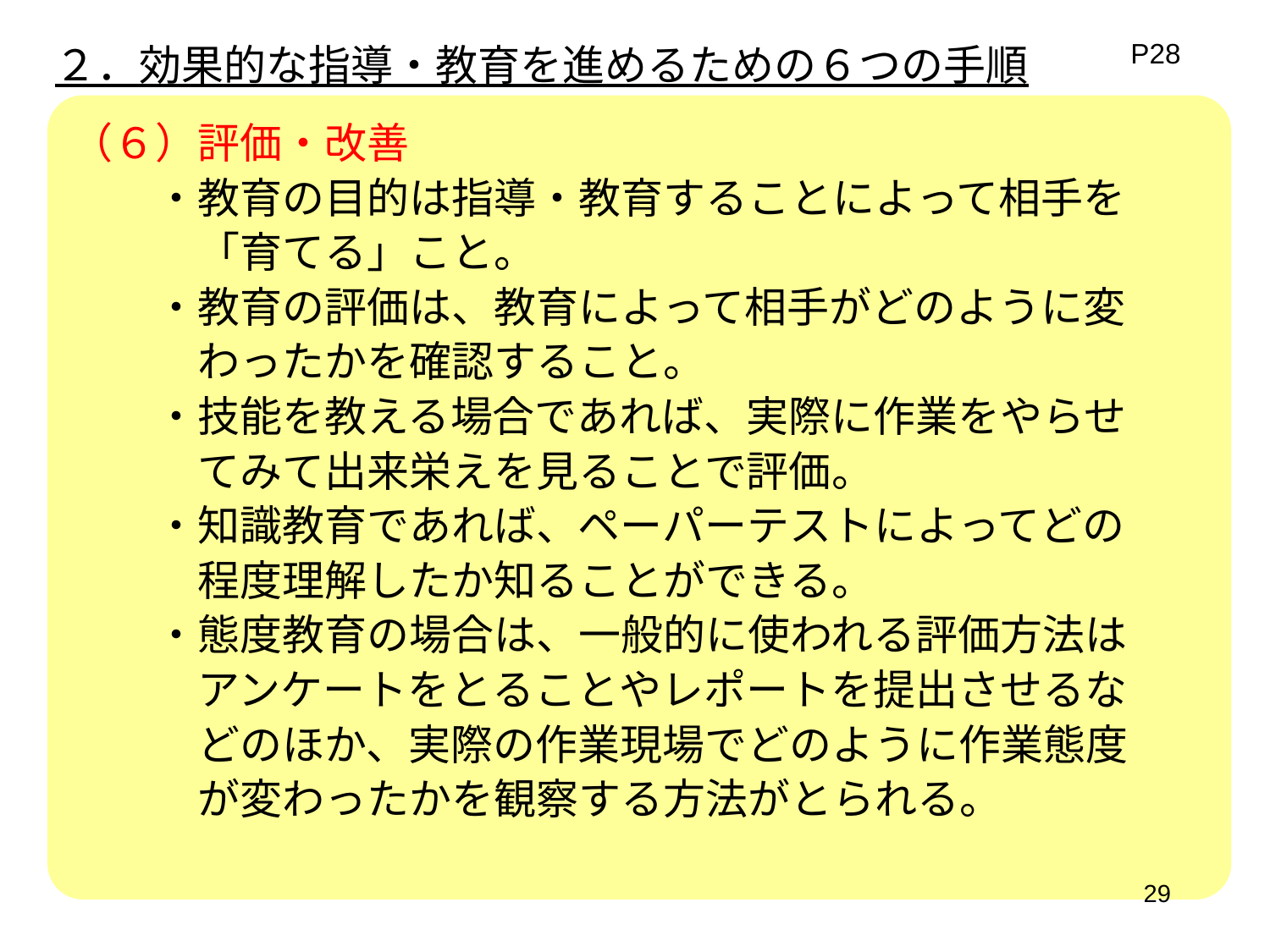

２．効果的な指導・教育を進めるための６つの手順
P28
（６）評価・改善
　　・教育の目的は指導・教育することによって相手を
　　　「育てる」こと。
　　・教育の評価は、教育によって相手がどのように変
　　　わったかを確認すること。
　　・技能を教える場合であれば、実際に作業をやらせ
　　　てみて出来栄えを見ることで評価。
　　・知識教育であれば、ペーパーテストによってどの
　　　程度理解したか知ることができる。
　　・態度教育の場合は、一般的に使われる評価方法は
　　　アンケートをとることやレポートを提出させるな
　　　どのほか、実際の作業現場でどのように作業態度
　　　が変わったかを観察する方法がとられる。
29